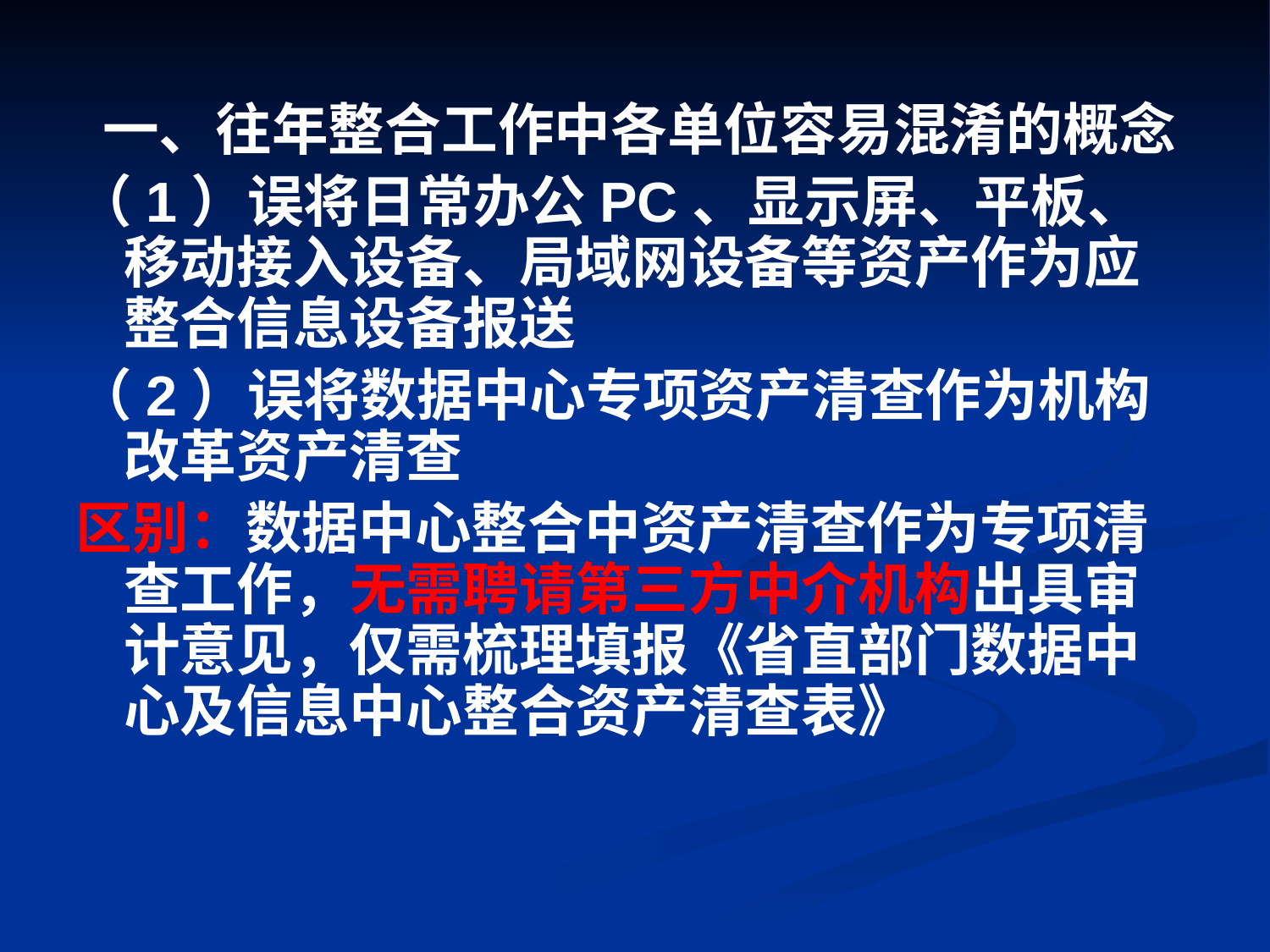

一、往年整合工作中各单位容易混淆的概念
（1）误将日常办公PC、显示屏、平板、移动接入设备、局域网设备等资产作为应整合信息设备报送
（2）误将数据中心专项资产清查作为机构改革资产清查
区别：数据中心整合中资产清查作为专项清查工作，无需聘请第三方中介机构出具审计意见，仅需梳理填报《省直部门数据中心及信息中心整合资产清查表》

3